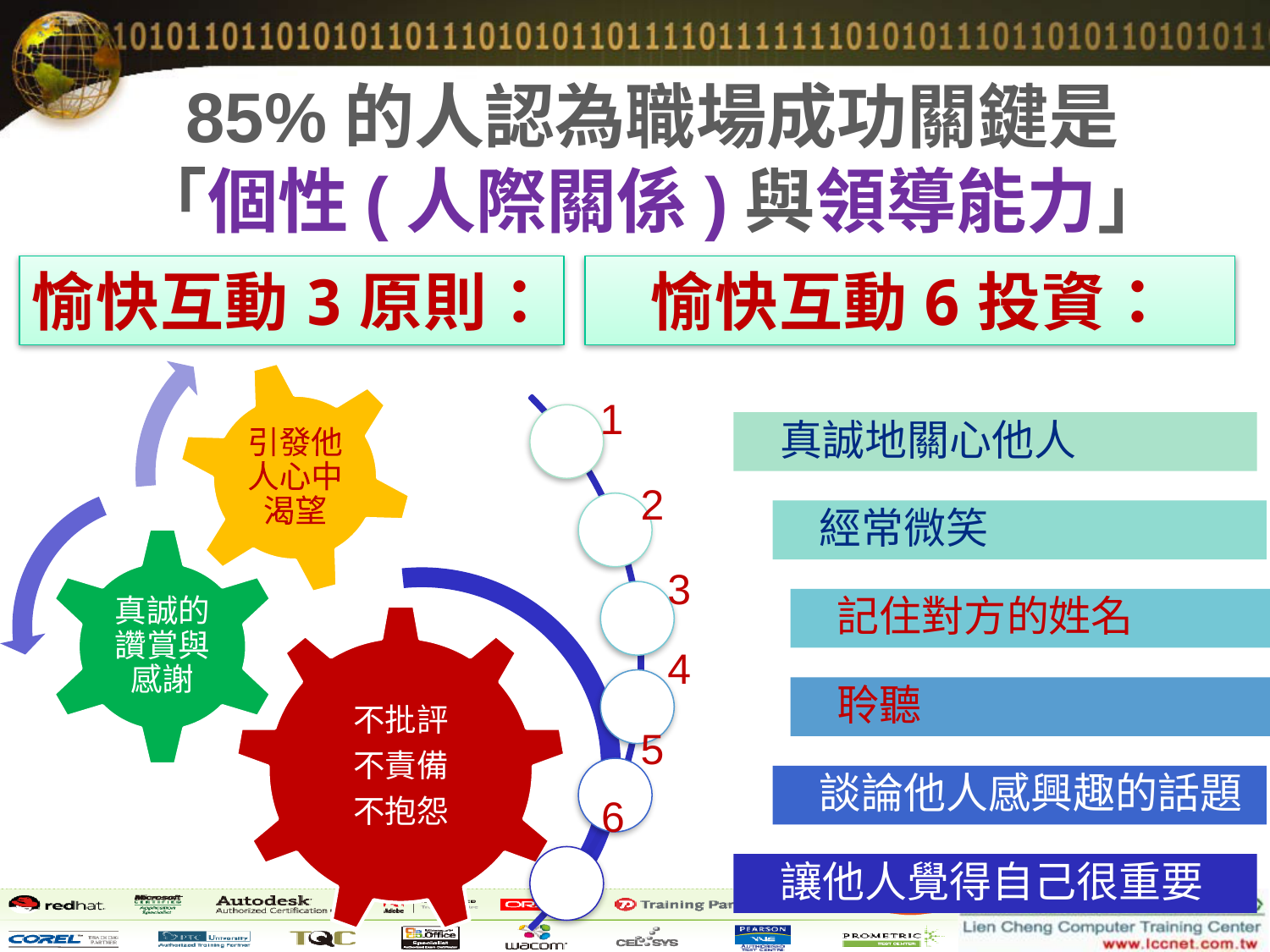

85%的人認為職場成功關鍵是
「個性(人際關係)與領導能力」
愉快互動3原則：
愉快互動6投資：
不批評
不責備
不抱怨
真誠的讚賞與感謝
引發他人心中渴望
真誠地關心他人
經常微笑
記住對方的姓名
聆聽
談論他人感興趣的話題
讓他人覺得自己很重要
1
2
3
4
5
6